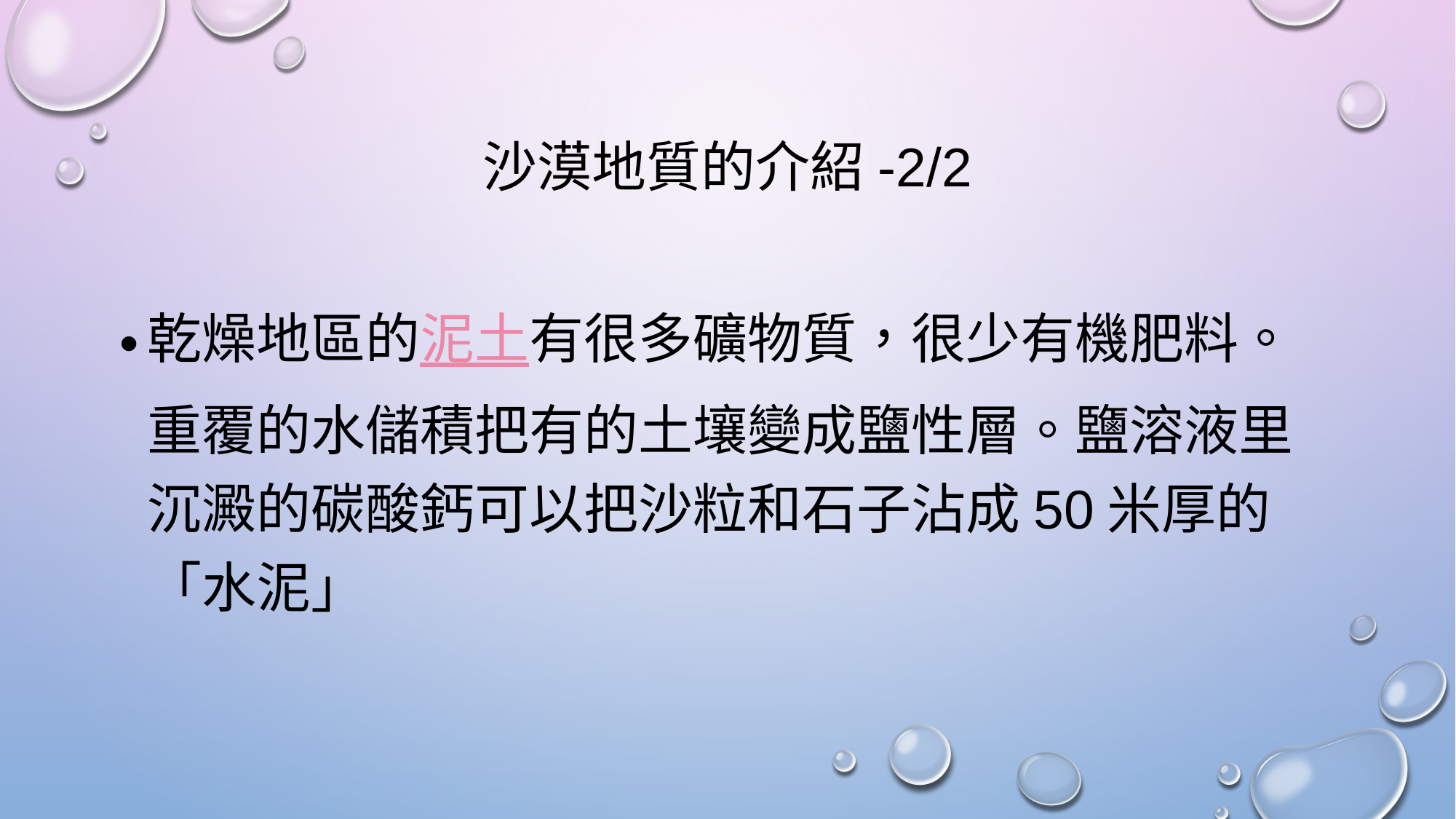

# 沙漠地質的介紹-2/2
乾燥地區的泥土有很多礦物質，很少有機肥料。重覆的水儲積把有的土壤變成鹽性層。鹽溶液里沉澱的碳酸鈣可以把沙粒和石子沾成50米厚的「水泥」